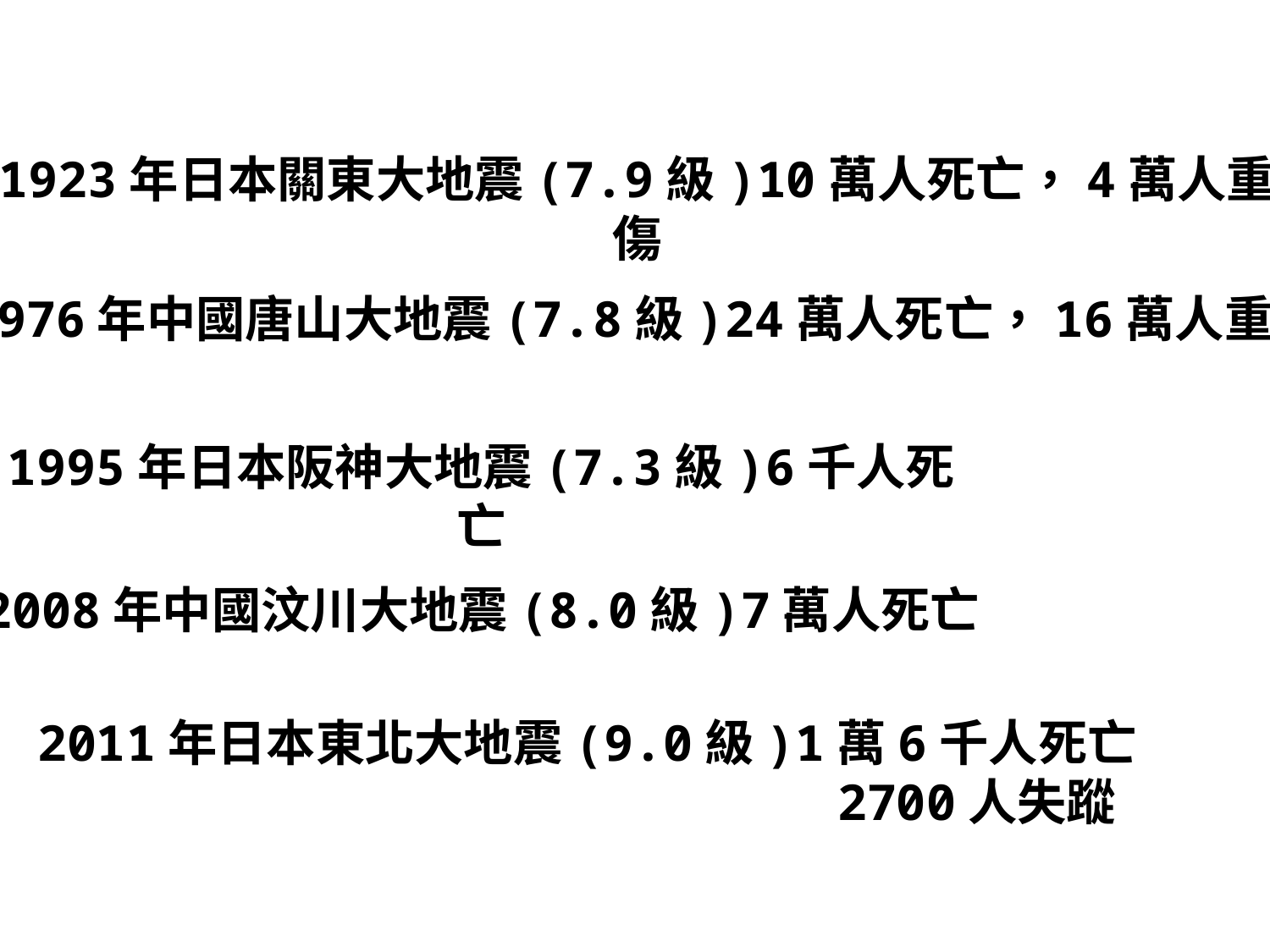

1923年日本關東大地震(7.9級)10萬人死亡，4萬人重傷
1976年中國唐山大地震(7.8級)24萬人死亡，16萬人重傷
1995年日本阪神大地震(7.3級)6千人死亡

2008年中國汶川大地震(8.0級)7萬人死亡
2011年日本東北大地震(9.0級)1萬6千人死亡
                           2700人失蹤